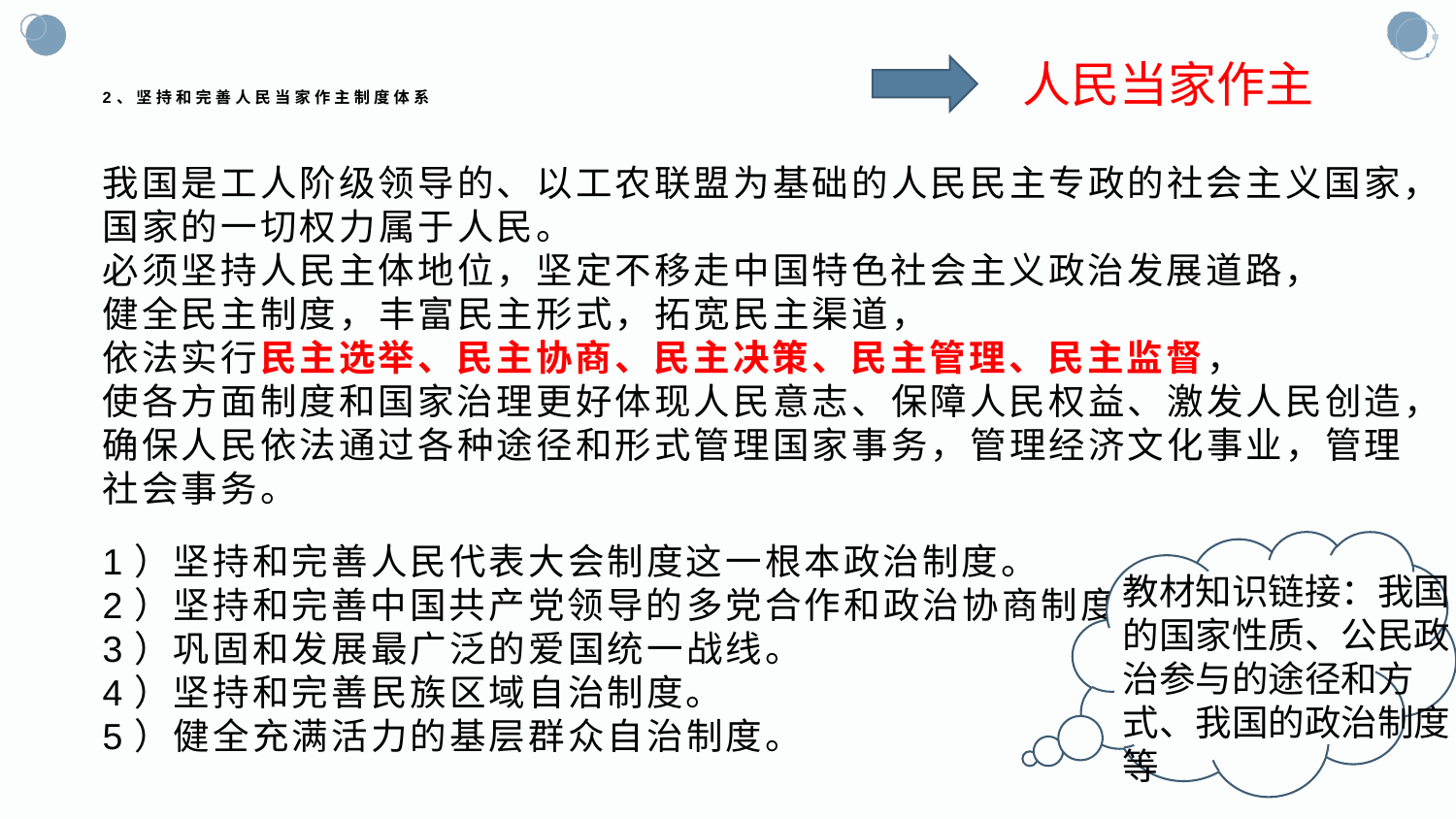

人民当家作主

# 2、坚持和完善人民当家作主制度体系
我国是工人阶级领导的、以工农联盟为基础的人民民主专政的社会主义国家，国家的一切权力属于人民。
必须坚持人民主体地位，坚定不移走中国特色社会主义政治发展道路，
健全民主制度，丰富民主形式，拓宽民主渠道，
依法实行民主选举、民主协商、民主决策、民主管理、民主监督，
使各方面制度和国家治理更好体现人民意志、保障人民权益、激发人民创造，
确保人民依法通过各种途径和形式管理国家事务，管理经济文化事业，管理社会事务。

1）坚持和完善人民代表大会制度这一根本政治制度。
2）坚持和完善中国共产党领导的多党合作和政治协商制度。
3）巩固和发展最广泛的爱国统一战线。
4）坚持和完善民族区域自治制度。
5）健全充满活力的基层群众自治制度。

教材知识链接：我国的国家性质、公民政治参与的途径和方式、我国的政治制度等